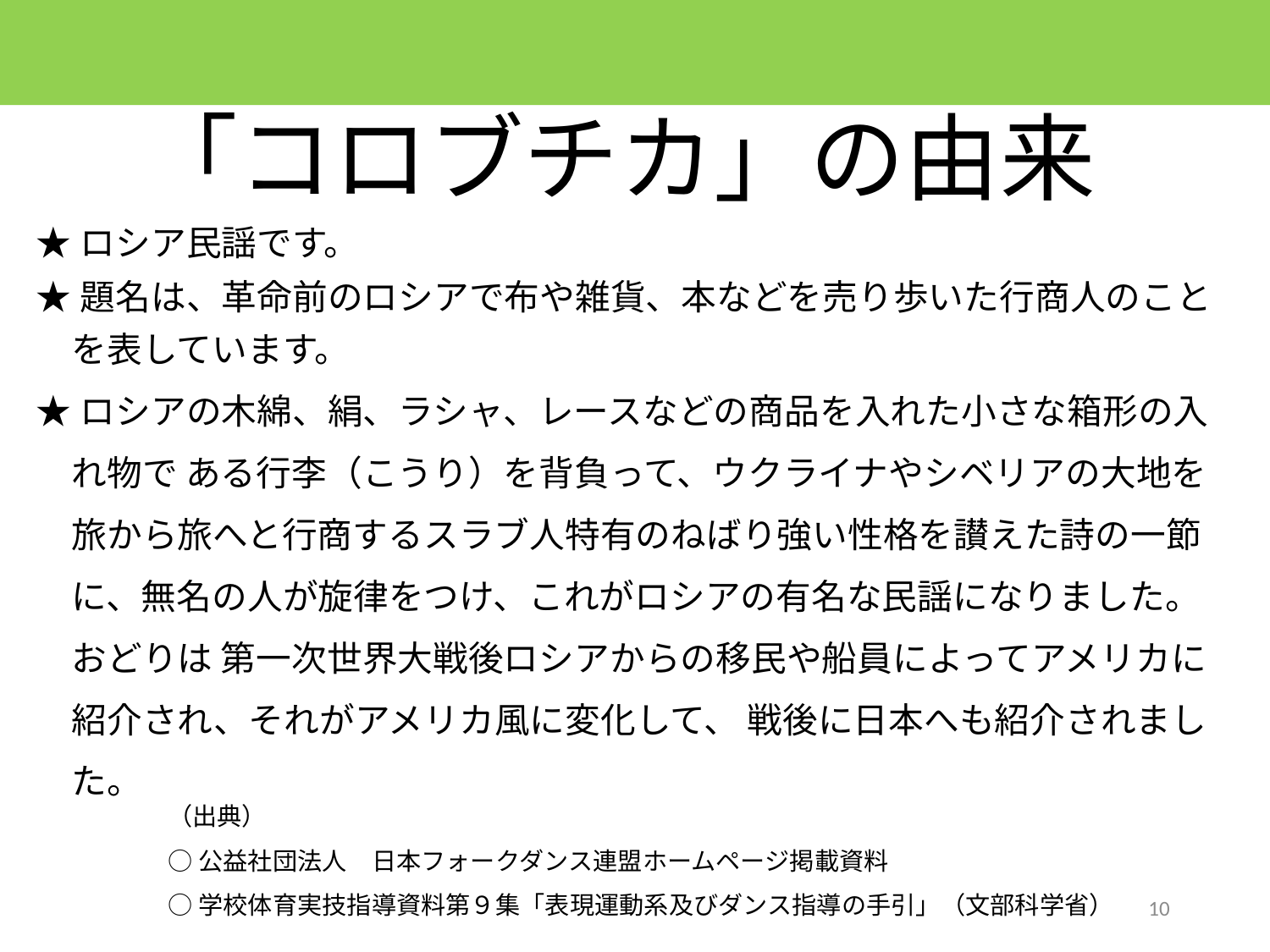

「コロブチカ」の由来
★ロシア民謡です。
★題名は、革命前のロシアで布や雑貨、本などを売り歩いた行商人のこと
　を表しています。
★ロシアの木綿、絹、ラシャ、レースなどの商品を入れた小さな箱形の入
　れ物で ある行李（こうり）を背負って、ウクライナやシベリアの大地を
　旅から旅へと行商するスラブ人特有のねばり強い性格を讃えた詩の一節
　に、無名の人が旋律をつけ、これがロシアの有名な民謡になりました。
　おどりは 第一次世界大戦後ロシアからの移民や船員によってアメリカに
　紹介され、それがアメリカ風に変化して、 戦後に日本へも紹介されまし
　た。
（出典）
○公益社団法人　日本フォークダンス連盟ホームページ掲載資料
○学校体育実技指導資料第９集「表現運動系及びダンス指導の手引」（文部科学省）
10